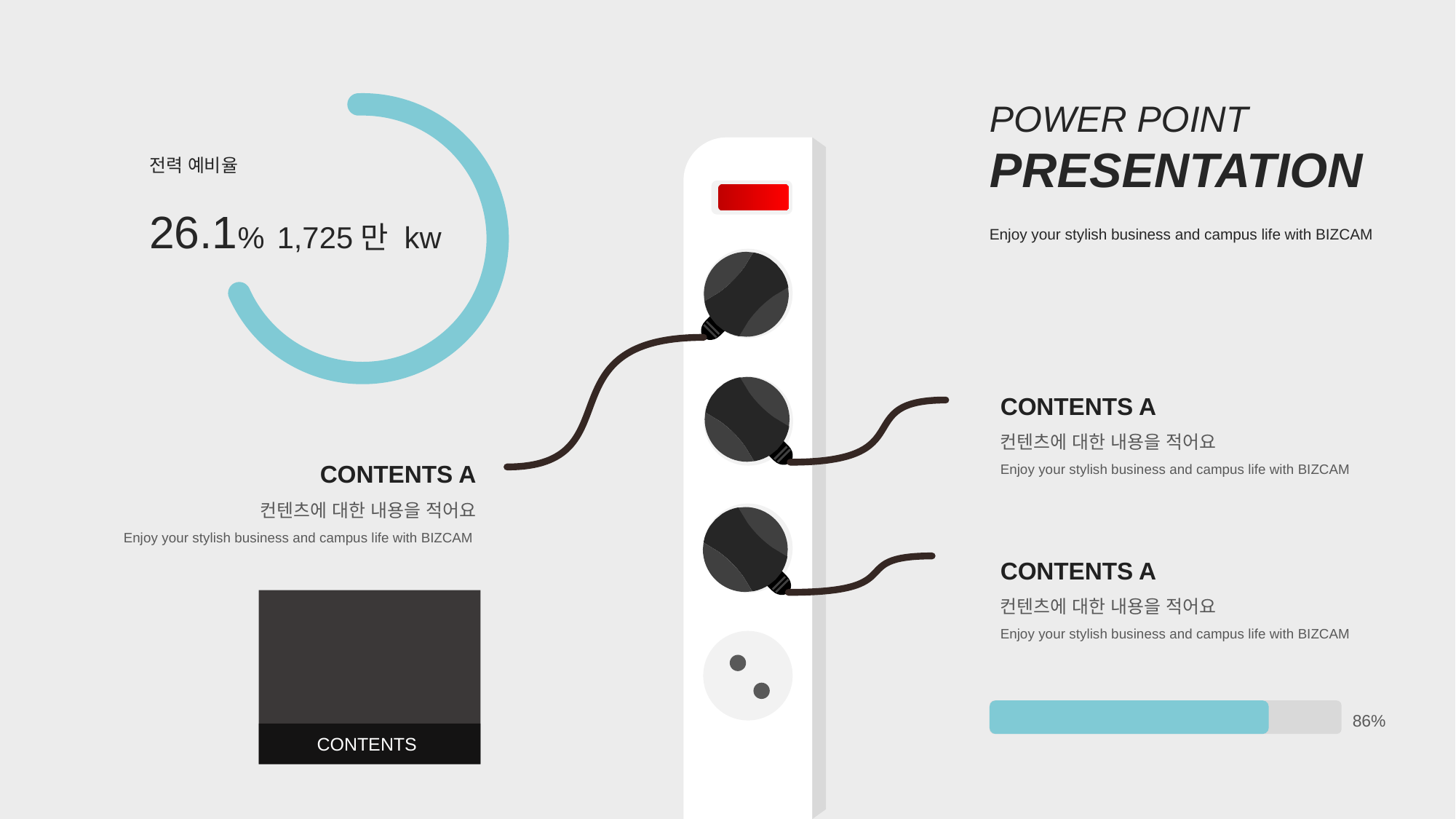

POWER POINT
PRESENTATION

Enjoy your stylish business and campus life with BIZCAM

전력 예비율
26.1% 1,725만 kw

CONTENTS A
컨텐츠에 대한 내용을 적어요
Enjoy your stylish business and campus life with BIZCAM

CONTENTS A
컨텐츠에 대한 내용을 적어요
Enjoy your stylish business and campus life with BIZCAM

CONTENTS A
컨텐츠에 대한 내용을 적어요
Enjoy your stylish business and campus life with BIZCAM

86%
CONTENTS